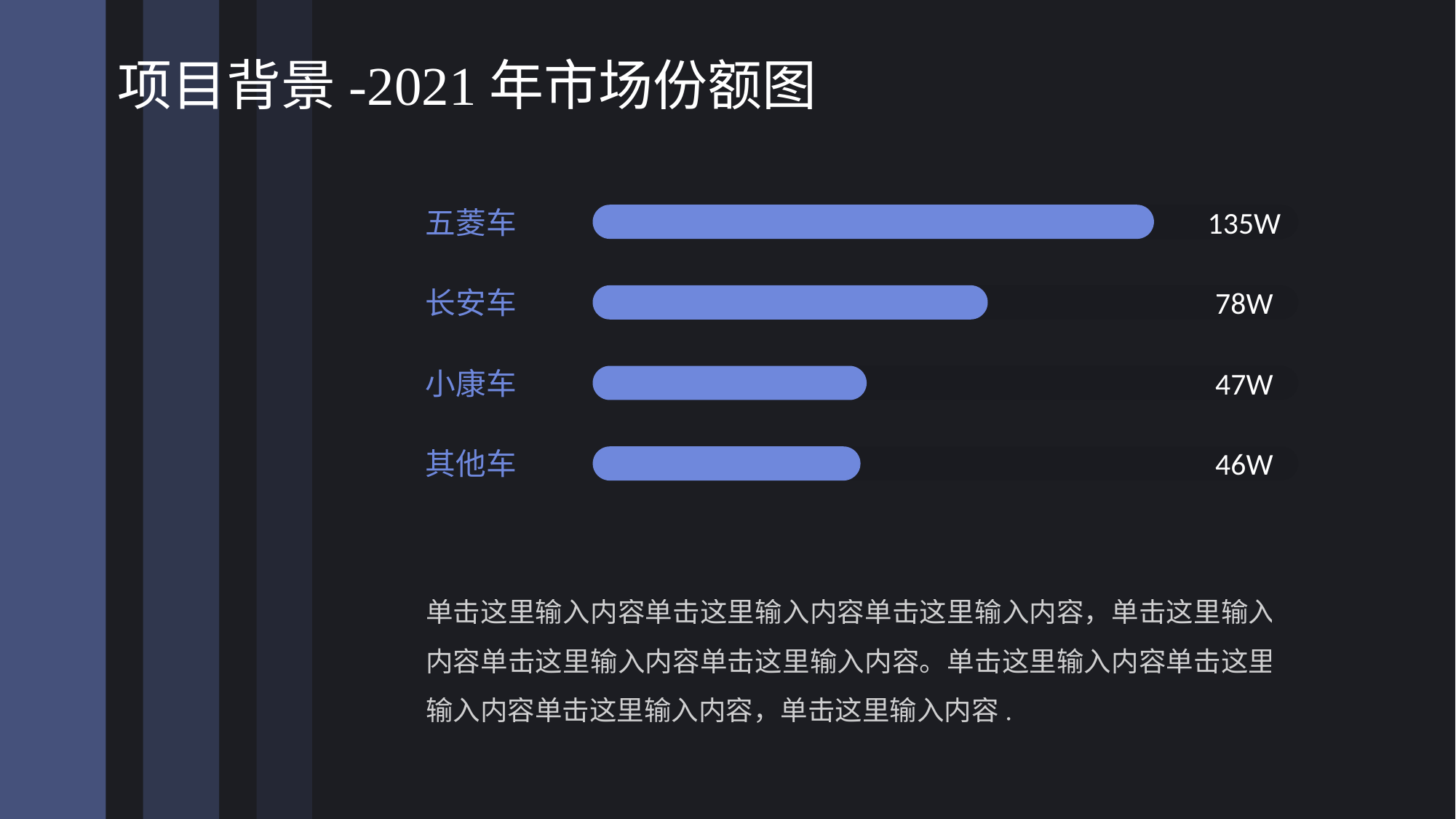

# 项目背景-2021年市场份额图
五菱车
135W

长安车
78W

小康车
47W

其他车
46W

单击这里输入内容单击这里输入内容单击这里输入内容，单击这里输入内容单击这里输入内容单击这里输入内容。单击这里输入内容单击这里输入内容单击这里输入内容，单击这里输入内容.